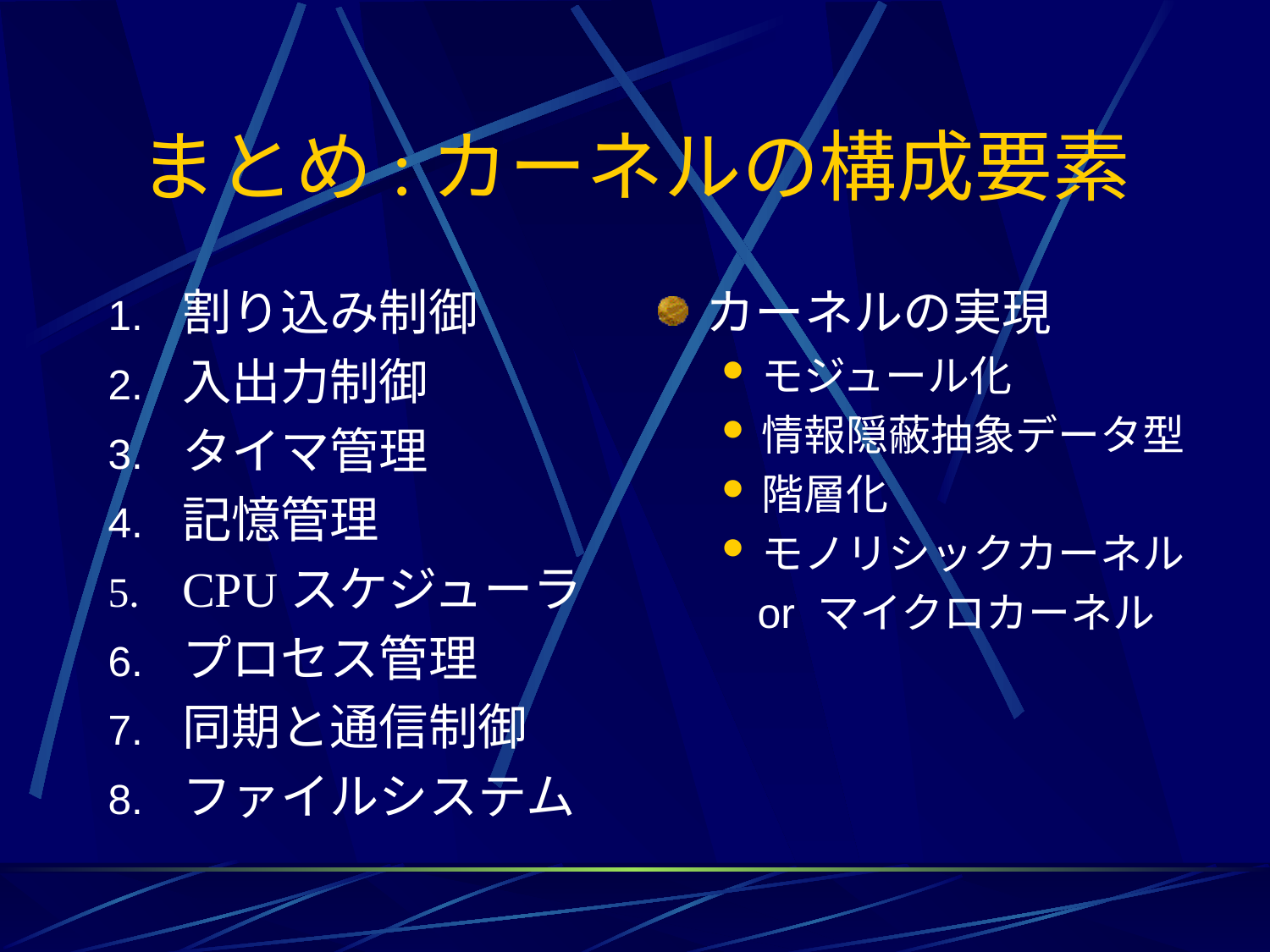

# まとめ:カーネルの構成要素
割り込み制御
入出力制御
タイマ管理
記憶管理
CPUスケジューラ
プロセス管理
同期と通信制御
ファイルシステム
カーネルの実現
モジュール化
情報隠蔽抽象データ型
階層化
モノリシックカーネル
   or マイクロカーネル